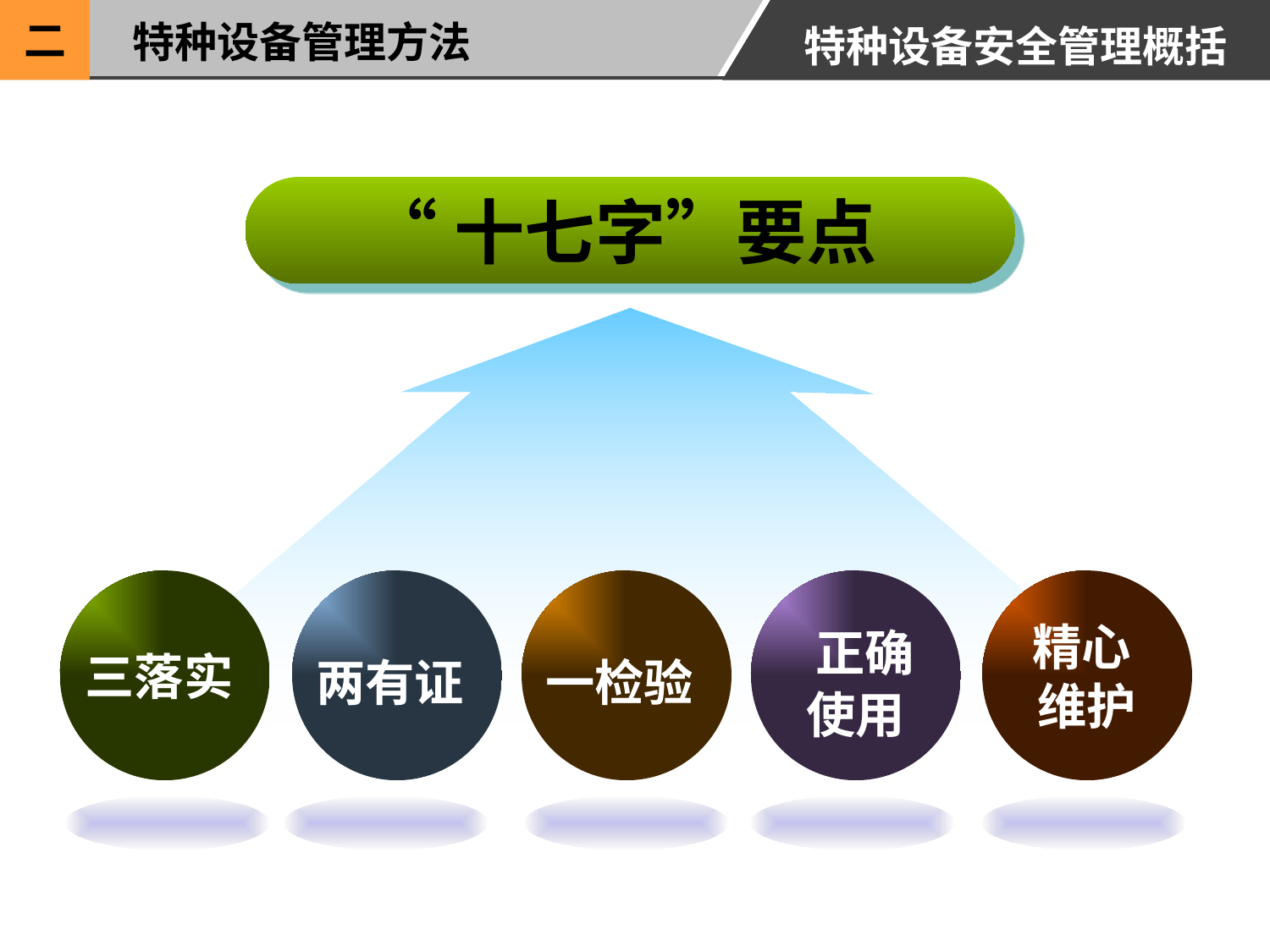

二
特种设备管理方法
特种设备安全管理概括
“十七字”要点

三落实
两有证
一检验
 正确
使用
精心
维护